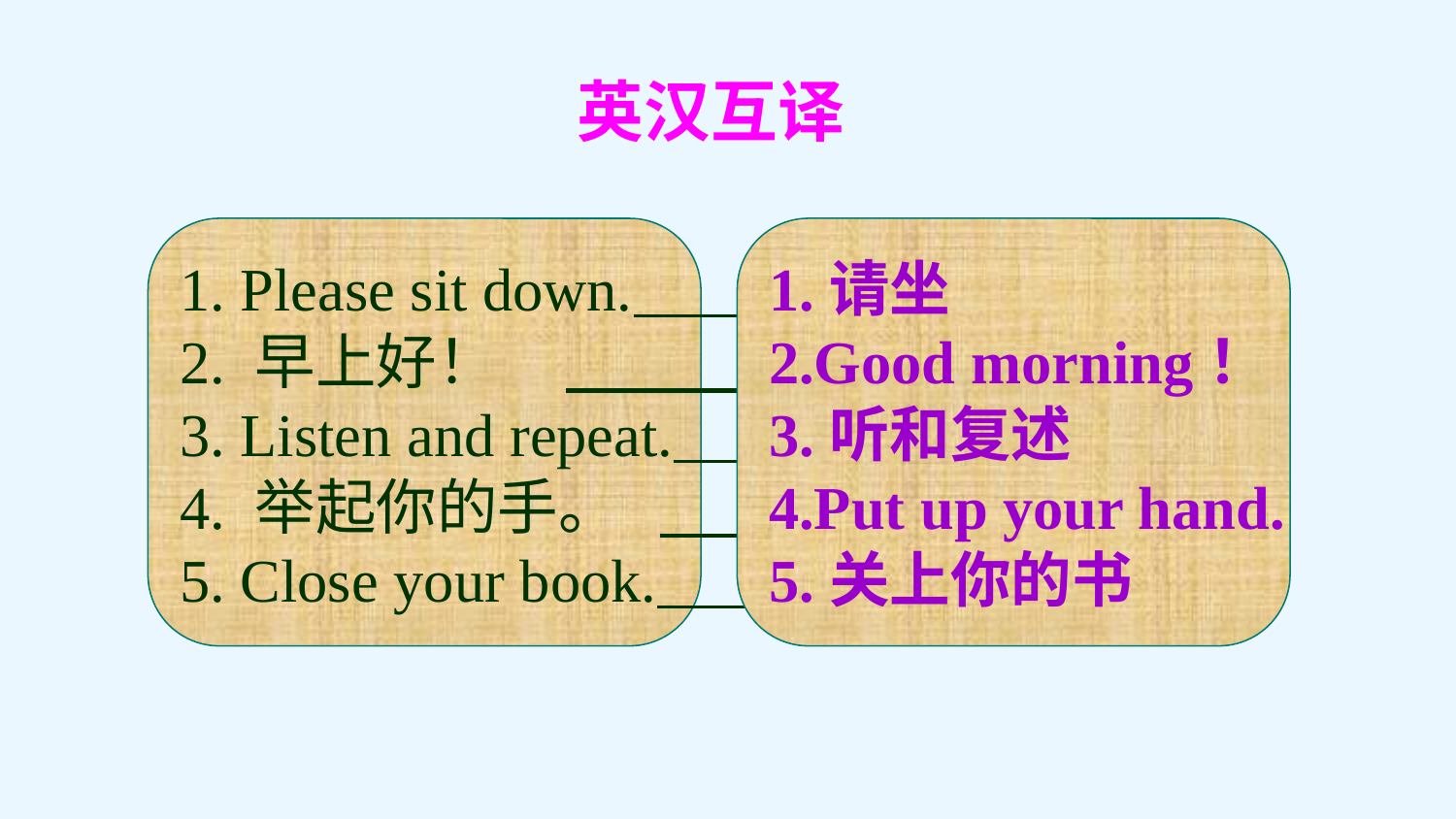

英汉互译
1. Please sit down.
2. 早上好！
3. Listen and repeat.
4. 举起你的手。
5. Close your book.
1.请坐
2.Good morning！
3.听和复述
4.Put up your hand.
5.关上你的书